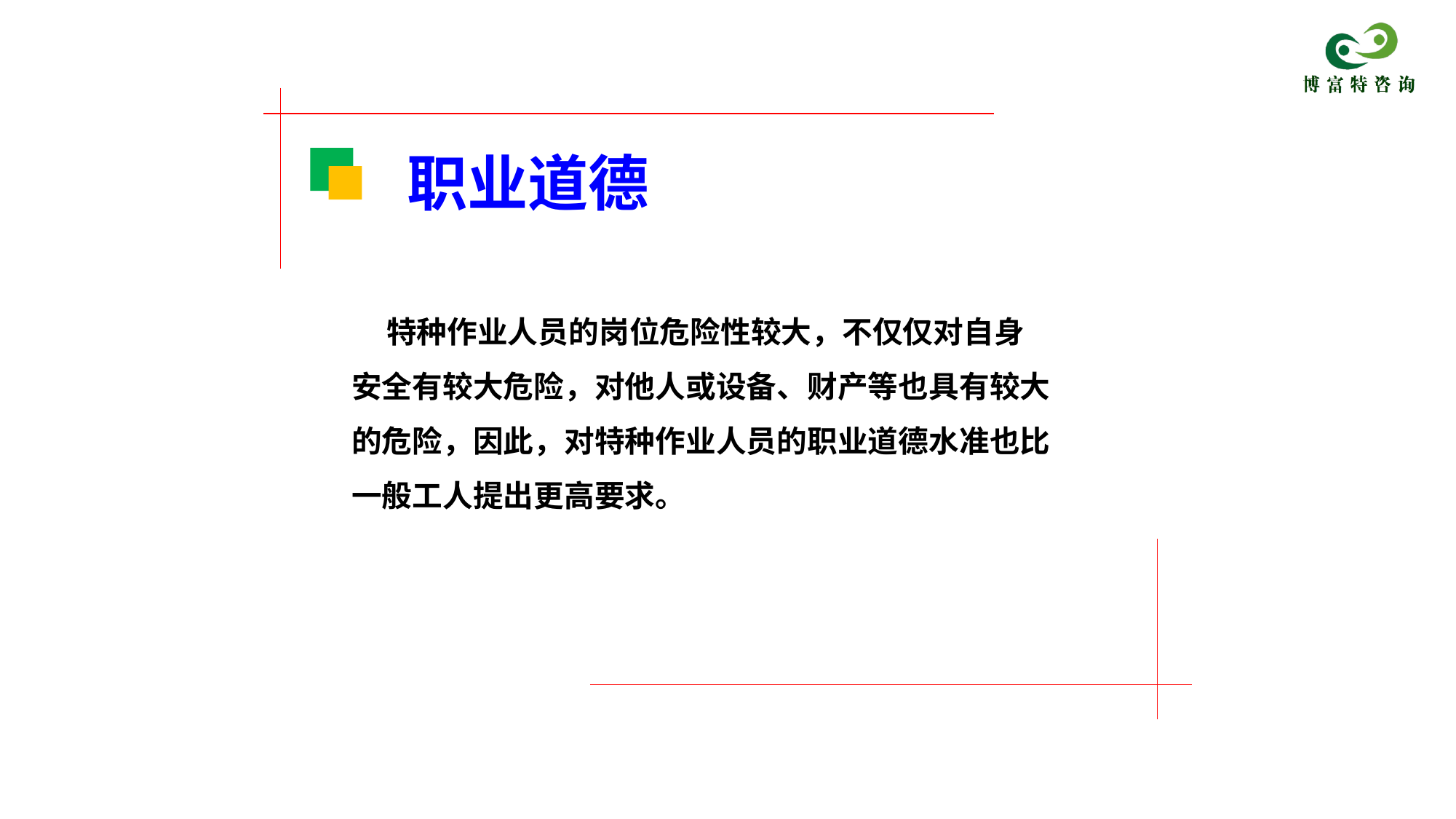

职业道德

    特种作业人员的岗位危险性较大，不仅仅对自身
安全有较大危险，对他人或设备、财产等也具有较大
的危险，因此，对特种作业人员的职业道德水准也比
一般工人提出更高要求。